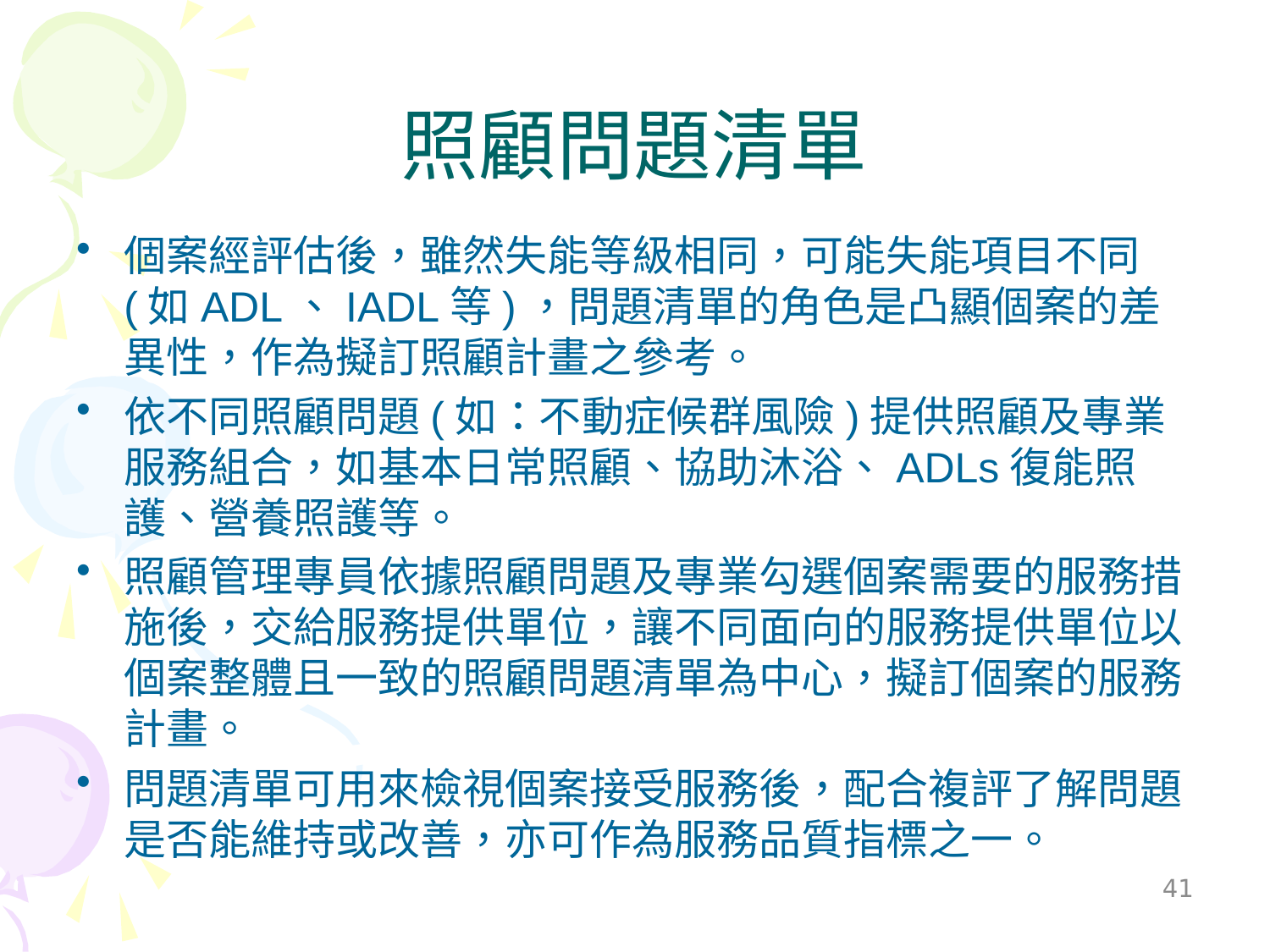

# 照顧問題清單
個案經評估後，雖然失能等級相同，可能失能項目不同(如ADL、IADL等)，問題清單的角色是凸顯個案的差異性，作為擬訂照顧計畫之參考。
依不同照顧問題(如：不動症候群風險)提供照顧及專業服務組合，如基本日常照顧、協助沐浴、ADLs復能照護、營養照護等。
照顧管理專員依據照顧問題及專業勾選個案需要的服務措施後，交給服務提供單位，讓不同面向的服務提供單位以個案整體且一致的照顧問題清單為中心，擬訂個案的服務計畫。
問題清單可用來檢視個案接受服務後，配合複評了解問題是否能維持或改善，亦可作為服務品質指標之一。

41